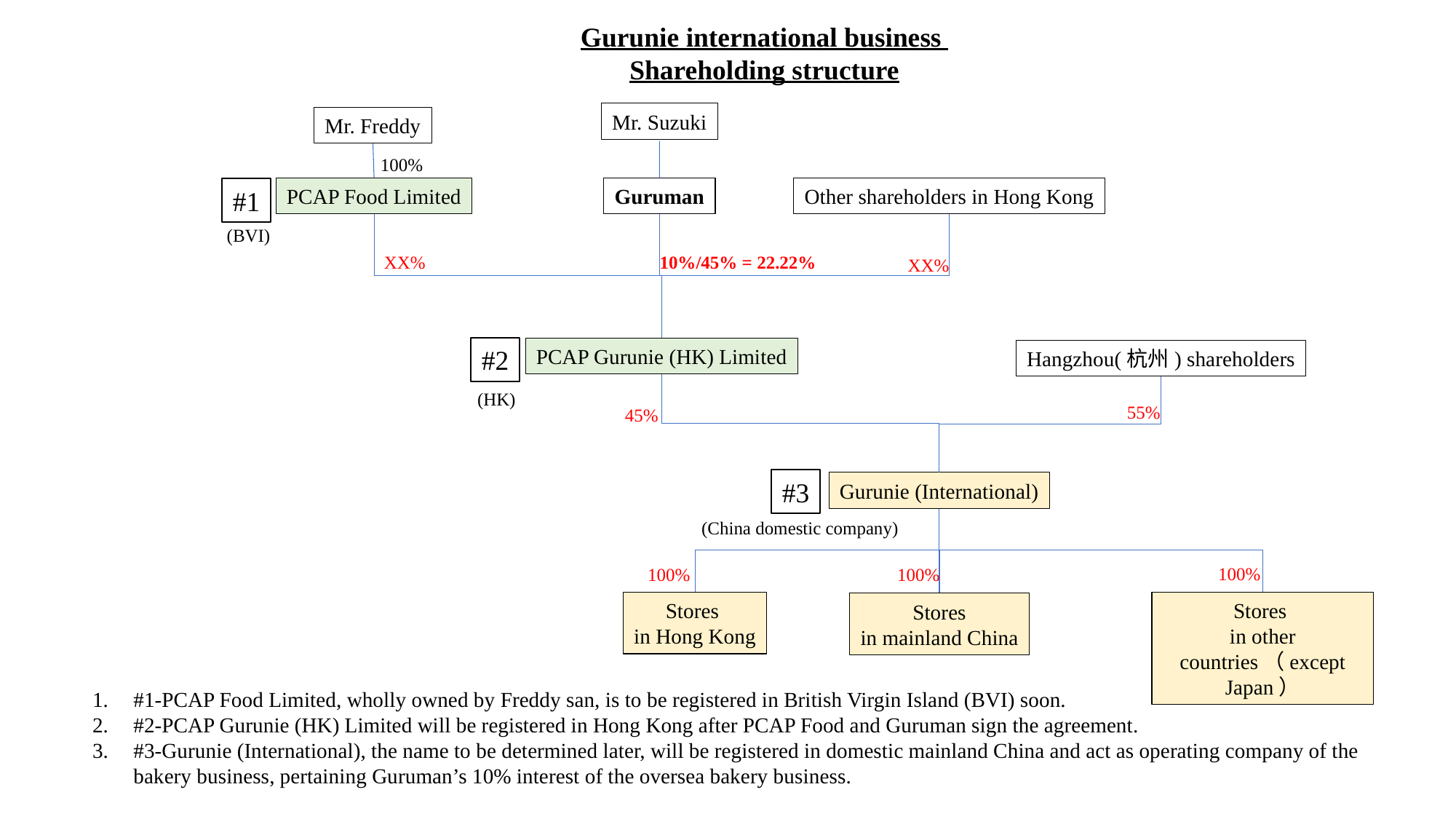

Gurunie international business
Shareholding structure
Mr. Suzuki
Mr. Freddy
100%
Guruman
PCAP Food Limited
Other shareholders in Hong Kong
#1
(BVI)
XX%
10%/45% = 22.22%
XX%
#2
PCAP Gurunie (HK) Limited
Hangzhou(杭州) shareholders
(HK)
55%
45%
#3
Gurunie (International)
(China domestic company)
100%
100%
100%
Stores
in Hong Kong
Stores
in other countries（except Japan）
Stores
in mainland China
#1-PCAP Food Limited, wholly owned by Freddy san, is to be registered in British Virgin Island (BVI) soon.
#2-PCAP Gurunie (HK) Limited will be registered in Hong Kong after PCAP Food and Guruman sign the agreement.
#3-Gurunie (International), the name to be determined later, will be registered in domestic mainland China and act as operating company of the bakery business, pertaining Guruman’s 10% interest of the oversea bakery business.